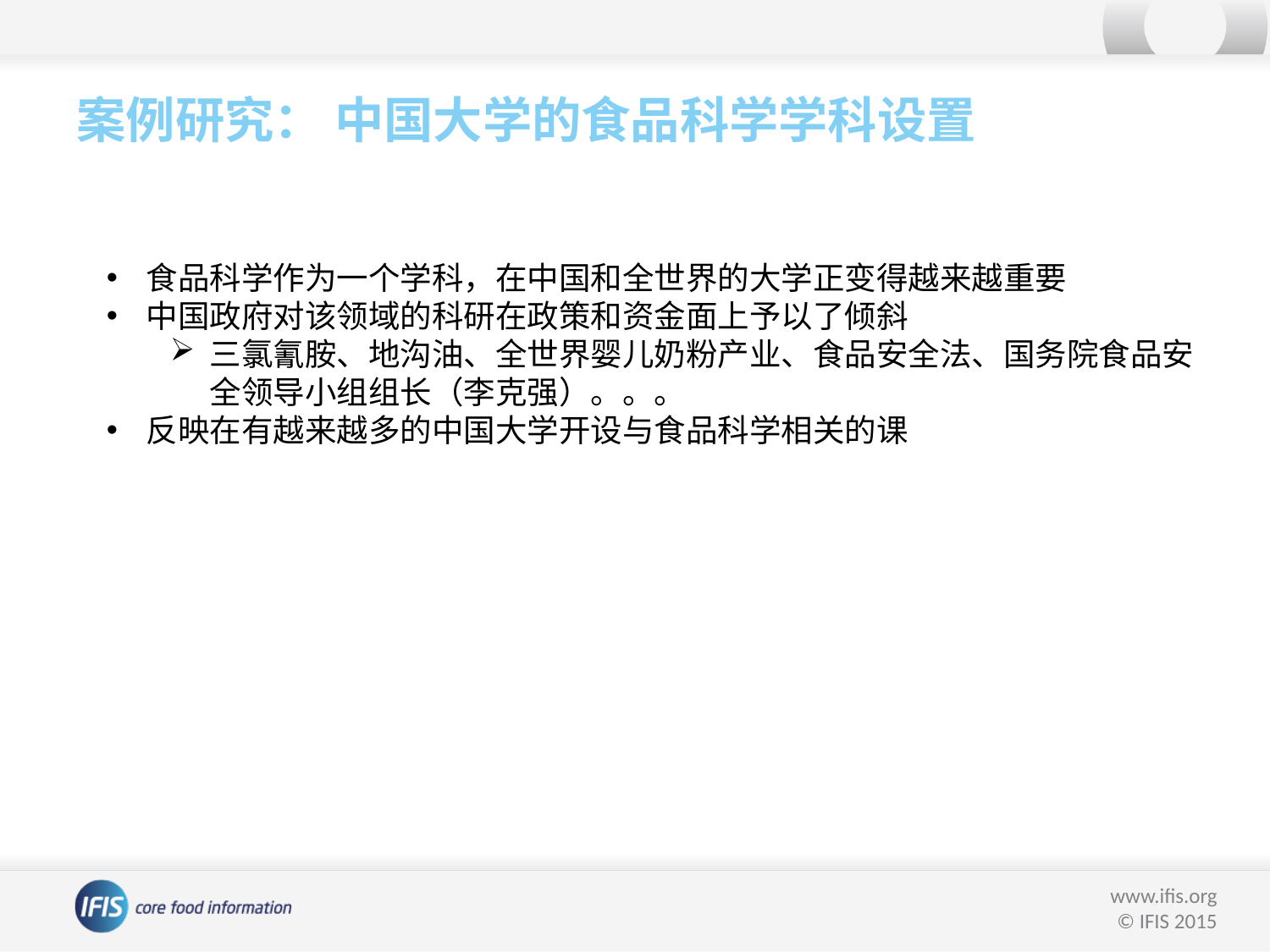

案例研究： 中国大学的食品科学学科设置
食品科学作为一个学科，在中国和全世界的大学正变得越来越重要
中国政府对该领域的科研在政策和资金面上予以了倾斜
三氯氰胺、地沟油、全世界婴儿奶粉产业、食品安全法、国务院食品安全领导小组组长（李克强）。。。
反映在有越来越多的中国大学开设与食品科学相关的课